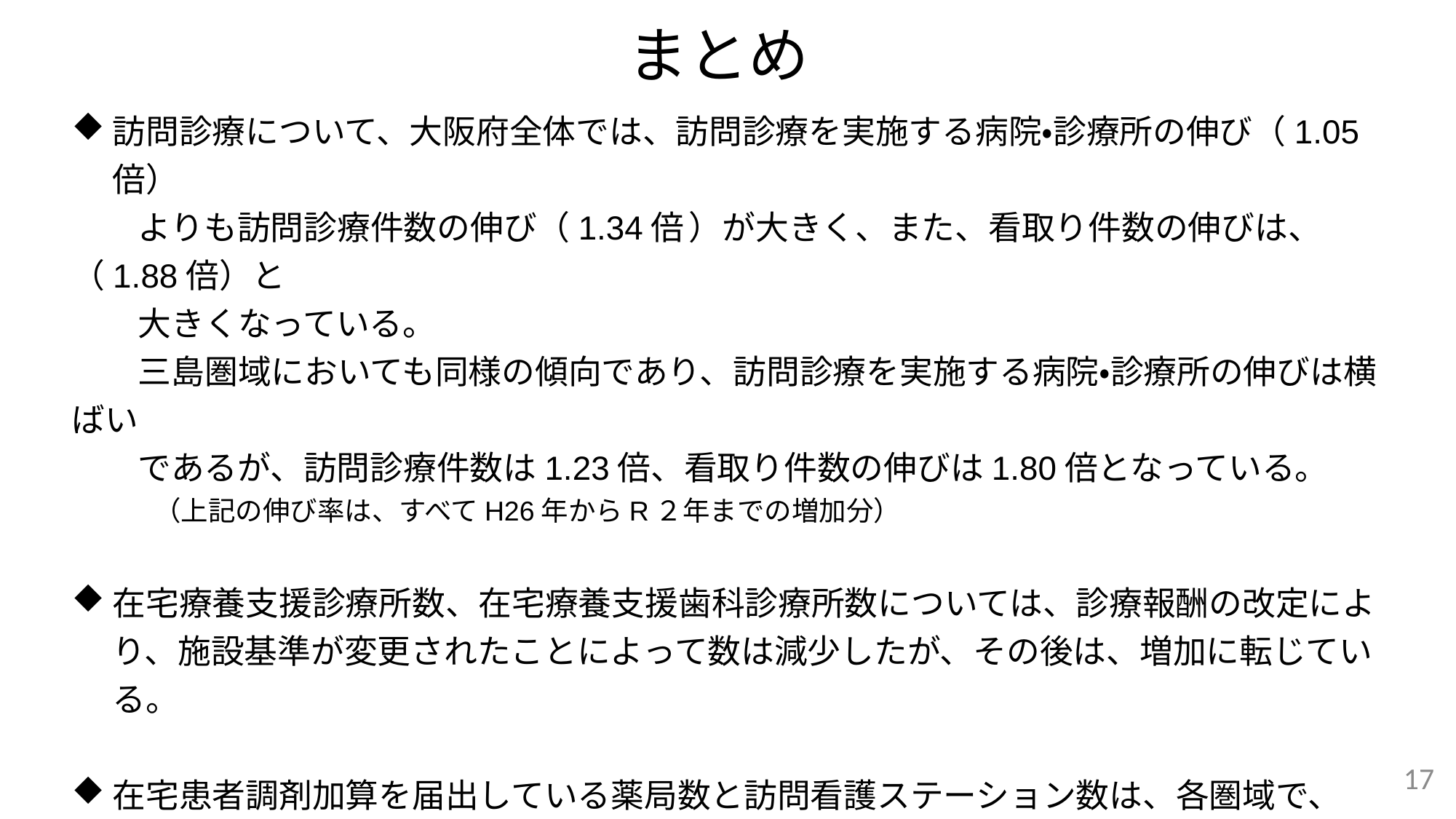

# まとめ
訪問診療について、大阪府全体では、訪問診療を実施する病院・診療所の伸び（1.05倍）
　　よりも訪問診療件数の伸び（1.34倍 ）が大きく、また、看取り件数の伸びは、（1.88倍）と
　　大きくなっている。
　　三島圏域においても同様の傾向であり、訪問診療を実施する病院・診療所の伸びは横ばい
　　であるが、訪問診療件数は1.23倍、看取り件数の伸びは1.80倍となっている。
　　　（上記の伸び率は、すべてH26年からR２年までの増加分）

在宅療養支援診療所数、在宅療養支援歯科診療所数については、診療報酬の改定により、施設基準が変更されたことによって数は減少したが、その後は、増加に転じている。

在宅患者調剤加算を届出している薬局数と訪問看護ステーション数は、各圏域で、年々
　　増加している。
　　三島圏域においては、在宅患者調剤加算を届出している薬局数は1.50倍（H29年からR4までの
　　 増加分）、訪問看護ステーション数は1.41倍（H29年からR2までの増加分）となっている。
17